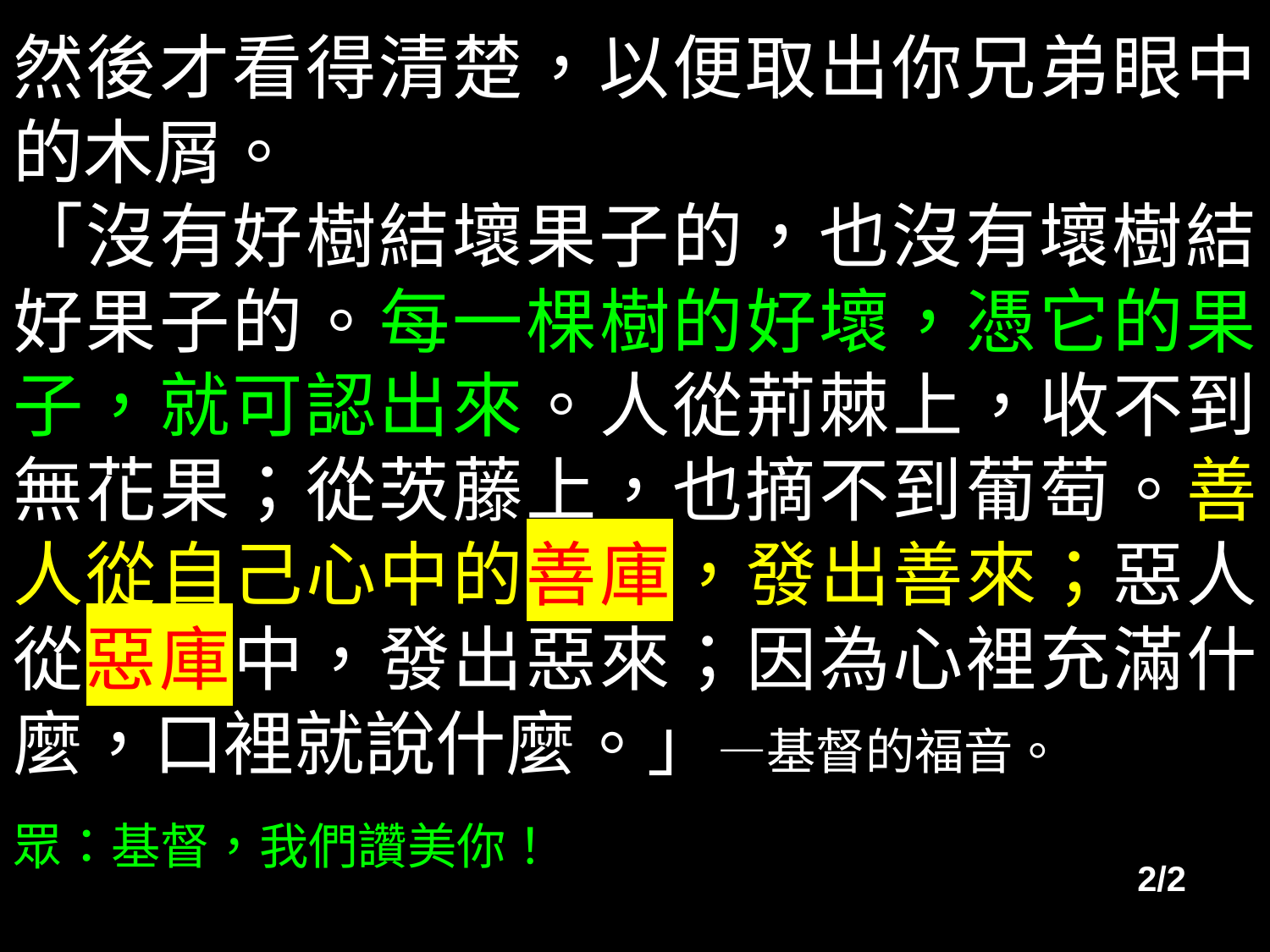

然後才看得清楚，以便取出你兄弟眼中的木屑。
「沒有好樹結壞果子的，也沒有壞樹結好果子的。每一棵樹的好壞，憑它的果子，就可認出來。人從荊棘上，收不到無花果；從茨藤上，也摘不到葡萄。善人從自己心中的善庫，發出善來；惡人從惡庫中，發出惡來；因為心裡充滿什麼，口裡就說什麼。」—基督的福音。
眾：基督，我們讚美你！

2/2